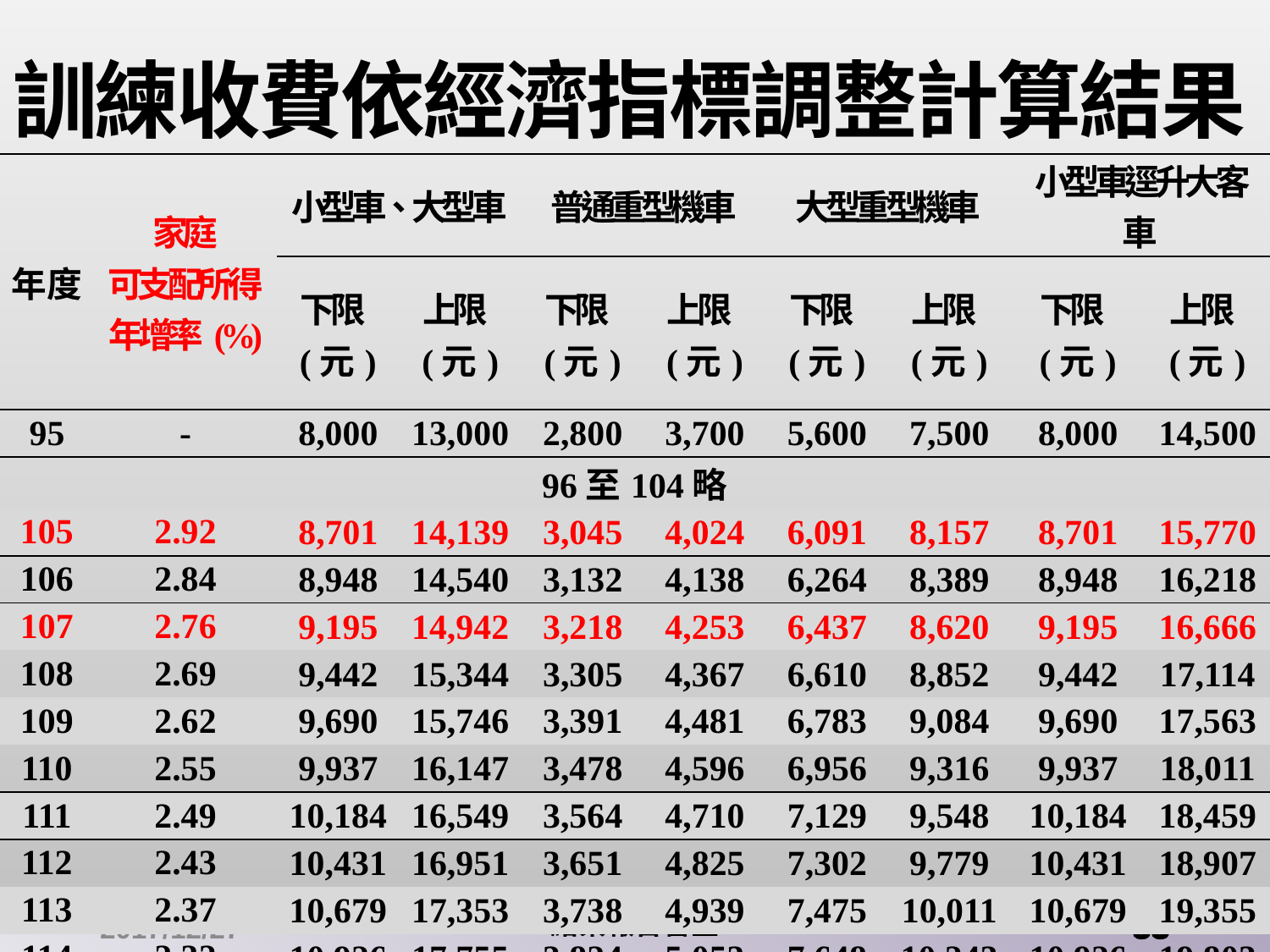

# 訓練收費依經濟指標調整計算結果
| 年度 | 家庭 可支配所得 年增率(%) | 小型車、大型車 |  | 普通重型機車 |  | 大型重型機車 |  | 小型車逕升大客車 |  |
| --- | --- | --- | --- | --- | --- | --- | --- | --- | --- |
|  |  | 下限(元) | 上限(元) | 下限(元) | 上限(元) | 下限(元) | 上限(元) | 下限(元) | 上限(元) |
| 95 | - | 8,000 | 13,000 | 2,800 | 3,700 | 5,600 | 7,500 | 8,000 | 14,500 |
| 96至104略 |  |  |  |  |  |  |  |  |  |
| 105 | 2.92 | 8,701 | 14,139 | 3,045 | 4,024 | 6,091 | 8,157 | 8,701 | 15,770 |
| 106 | 2.84 | 8,948 | 14,540 | 3,132 | 4,138 | 6,264 | 8,389 | 8,948 | 16,218 |
| 107 | 2.76 | 9,195 | 14,942 | 3,218 | 4,253 | 6,437 | 8,620 | 9,195 | 16,666 |
| 108 | 2.69 | 9,442 | 15,344 | 3,305 | 4,367 | 6,610 | 8,852 | 9,442 | 17,114 |
| 109 | 2.62 | 9,690 | 15,746 | 3,391 | 4,481 | 6,783 | 9,084 | 9,690 | 17,563 |
| 110 | 2.55 | 9,937 | 16,147 | 3,478 | 4,596 | 6,956 | 9,316 | 9,937 | 18,011 |
| 111 | 2.49 | 10,184 | 16,549 | 3,564 | 4,710 | 7,129 | 9,548 | 10,184 | 18,459 |
| 112 | 2.43 | 10,431 | 16,951 | 3,651 | 4,825 | 7,302 | 9,779 | 10,431 | 18,907 |
| 113 | 2.37 | 10,679 | 17,353 | 3,738 | 4,939 | 7,475 | 10,011 | 10,679 | 19,355 |
| 114 | 2.32 | 10,926 | 17,755 | 3,824 | 5,053 | 7,648 | 10,243 | 10,926 | 19,803 |
| 115 | 2.26 | 11,173 | 18,156 | 3,911 | 5,168 | 7,821 | 10,475 | 11,173 | 20,251 |
2017/12/27
結案報告審查
33